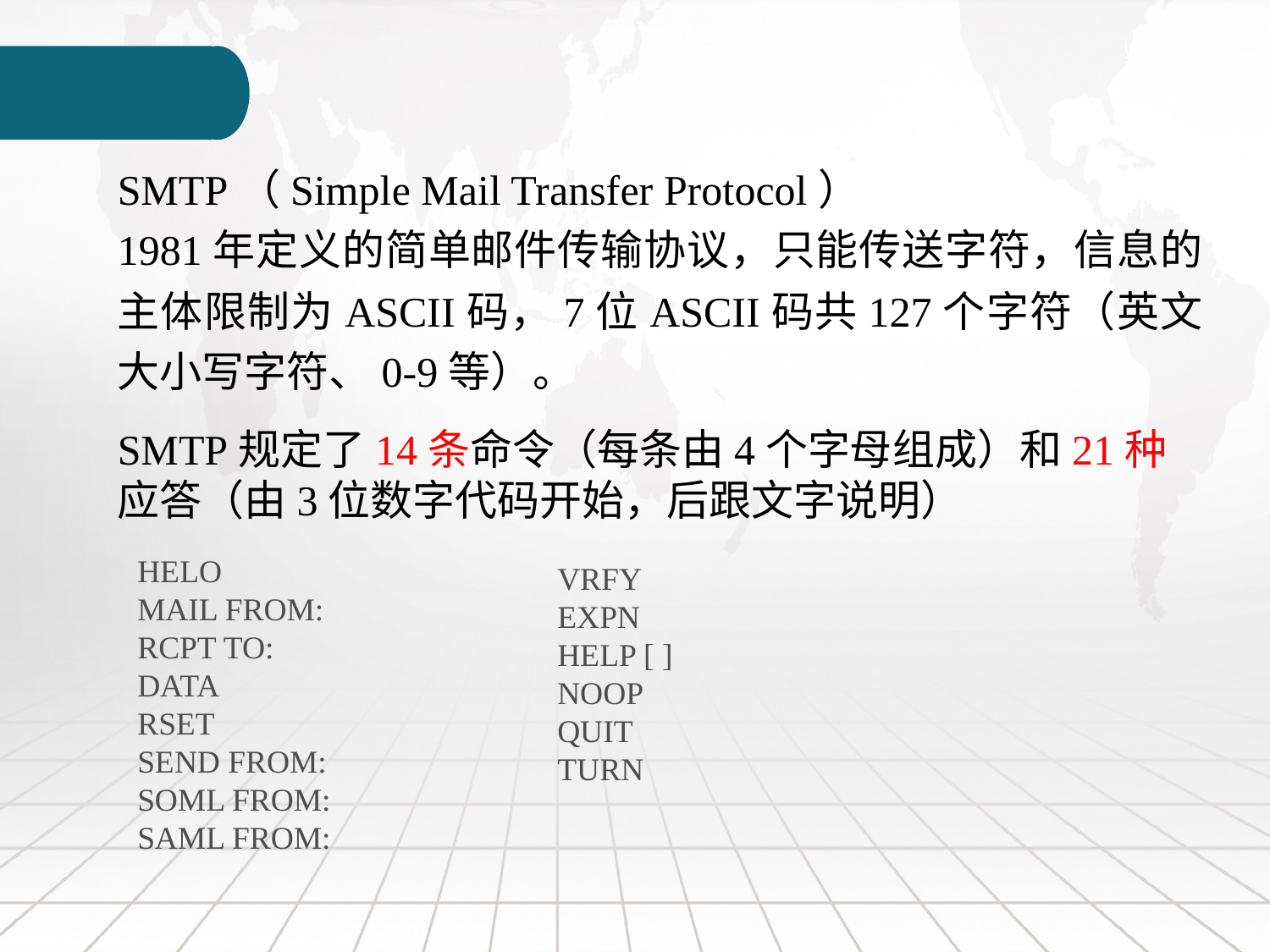

SMTP（Simple Mail Transfer Protocol）
1981年定义的简单邮件传输协议，只能传送字符，信息的主体限制为ASCII码，7位ASCII码共127个字符（英文大小写字符、0-9等）。
SMTP规定了14条命令（每条由4个字母组成）和21种应答（由3位数字代码开始，后跟文字说明）
HELO
MAIL FROM:
RCPT TO:
DATA
RSET
SEND FROM:
SOML FROM:
SAML FROM:
VRFY
EXPN
HELP [ ]
NOOP
QUIT
TURN